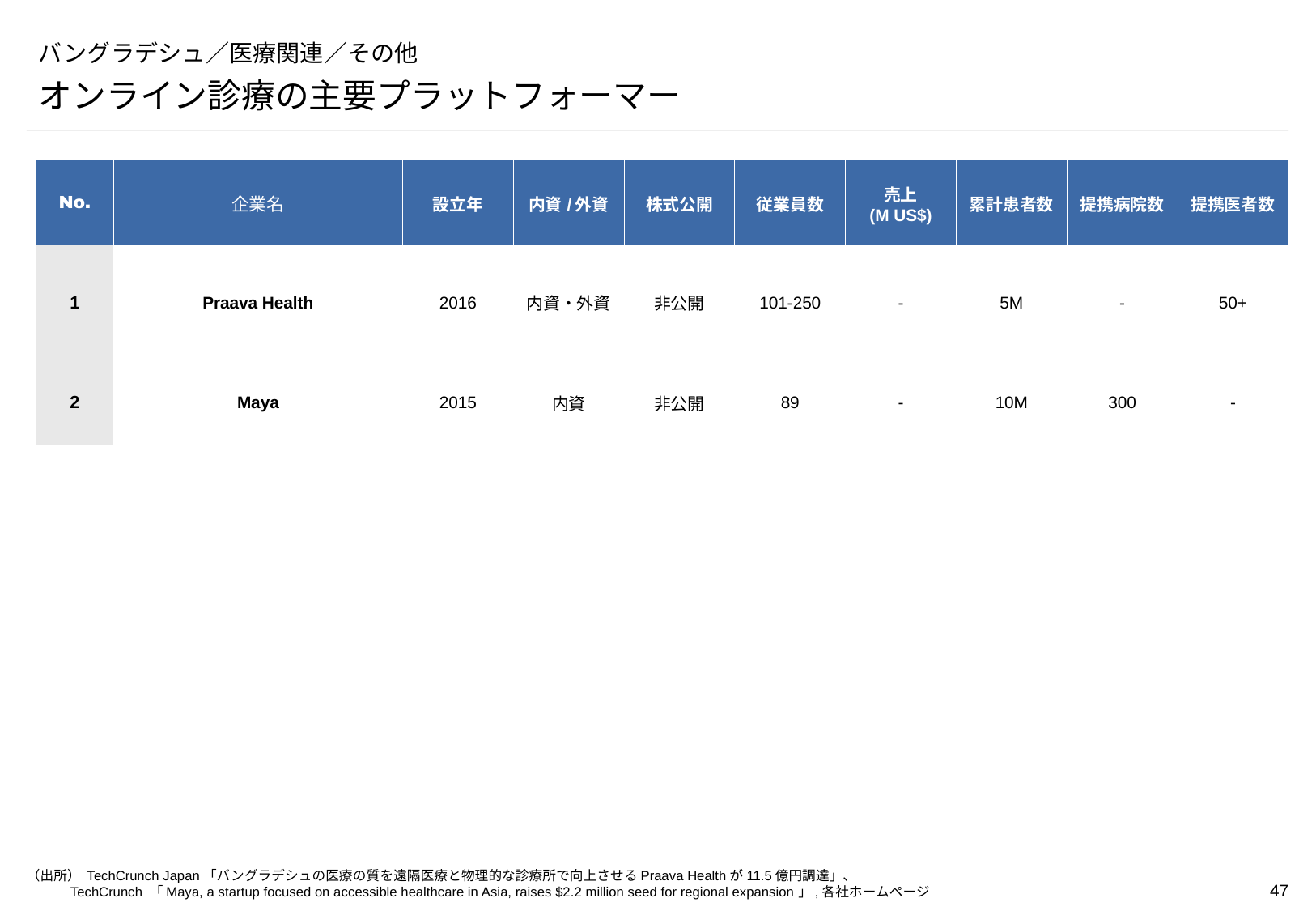

# バングラデシュ／医療関連／その他
オンライン診療の主要プラットフォーマー
| No. | 企業名 | 設立年 | 内資/外資 | 株式公開 | 従業員数 | 売上 (M US$) | 累計患者数 | 提携病院数 | 提携医者数 |
| --- | --- | --- | --- | --- | --- | --- | --- | --- | --- |
| 1 | Praava Health | 2016 | 内資・外資 | 非公開 | 101-250 | - | 5M | - | 50+ |
| 2 | Maya | 2015 | 内資 | 非公開 | 89 | - | 10M | 300 | - |
（出所） TechCrunch Japan「バングラデシュの医療の質を遠隔医療と物理的な診療所で向上させるPraava Healthが11.5億円調達」、
TechCrunch 「Maya, a startup focused on accessible healthcare in Asia, raises $2.2 million seed for regional expansion」,各社ホームページ